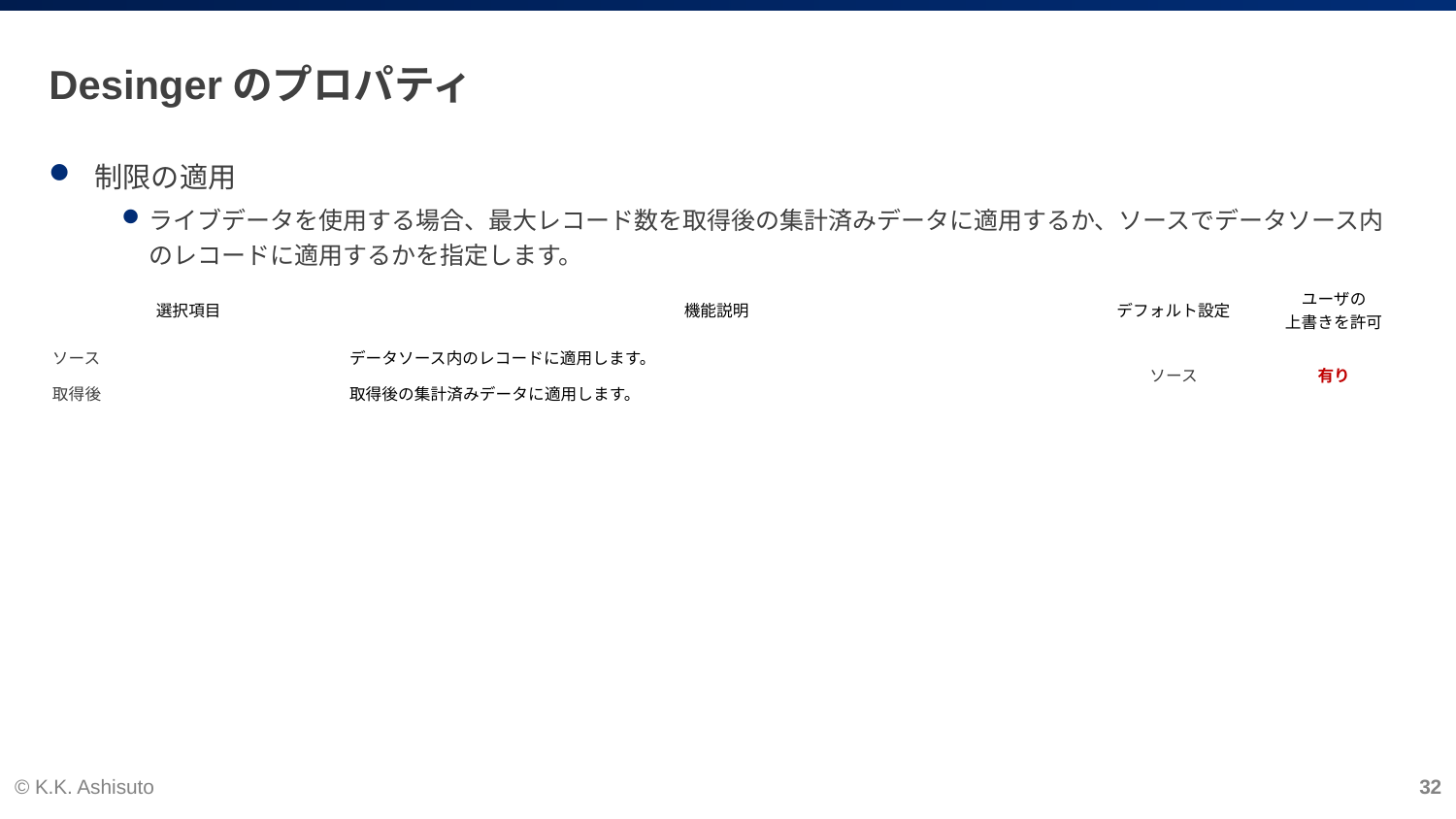

# Desingerのプロパティ
制限の適用
ライブデータを使用する場合、最大レコード数を取得後の集計済みデータに適用するか、ソースでデータソース内のレコードに適用するかを指定します。

| 選択項目 | 機能説明 | デフォルト設定 | ユーザの 上書きを許可 |
| --- | --- | --- | --- |
| ソース | データソース内のレコードに適用します。 | ソース | 有り |
| 取得後 | 取得後の集計済みデータに適用します。 |  |  |
© K.K. Ashisuto
32